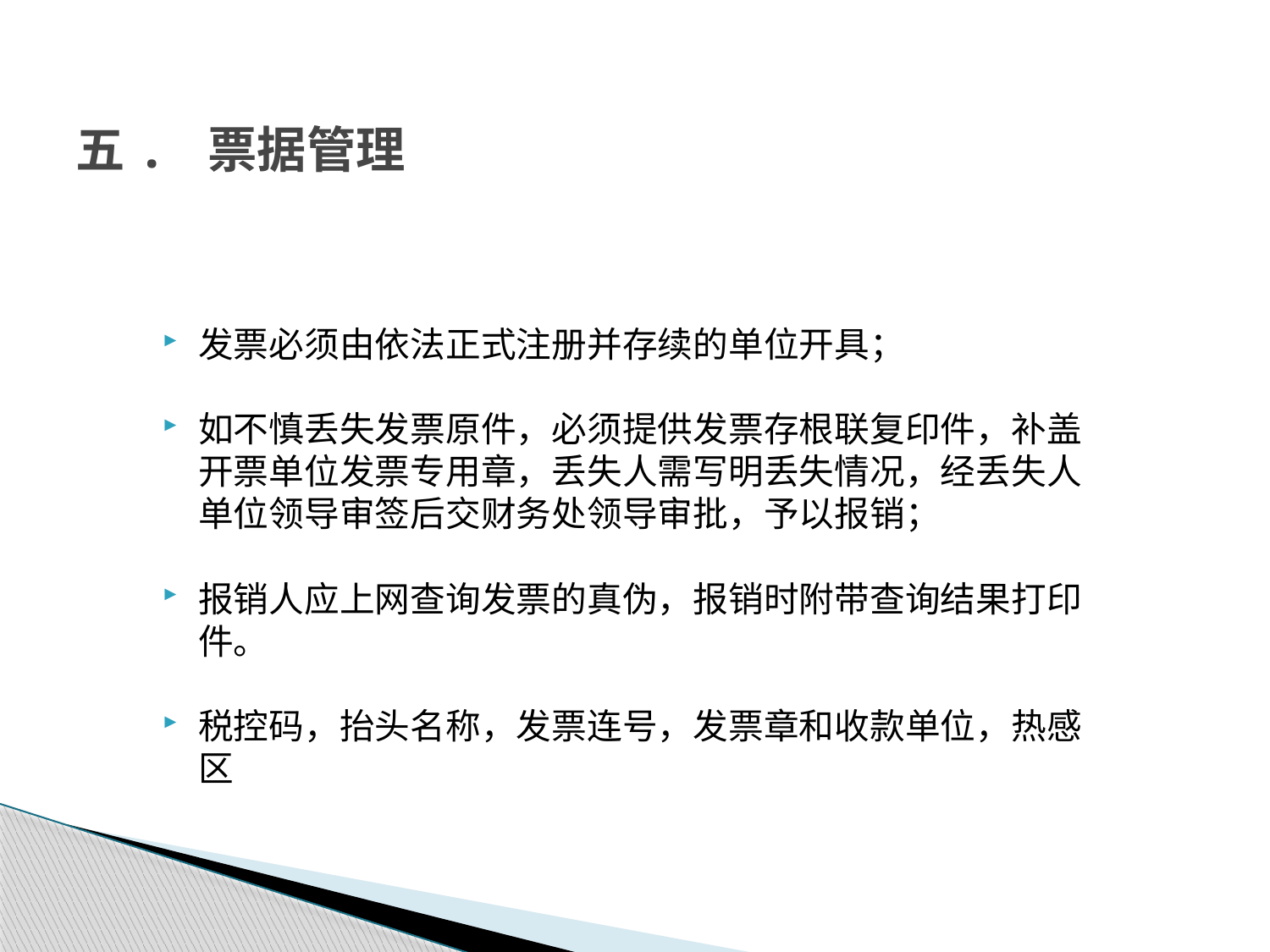

# 五. 票据管理
发票必须由依法正式注册并存续的单位开具；

如不慎丢失发票原件，必须提供发票存根联复印件，补盖开票单位发票专用章，丢失人需写明丢失情况，经丢失人单位领导审签后交财务处领导审批，予以报销；

报销人应上网查询发票的真伪，报销时附带查询结果打印件。

税控码，抬头名称，发票连号，发票章和收款单位，热感区